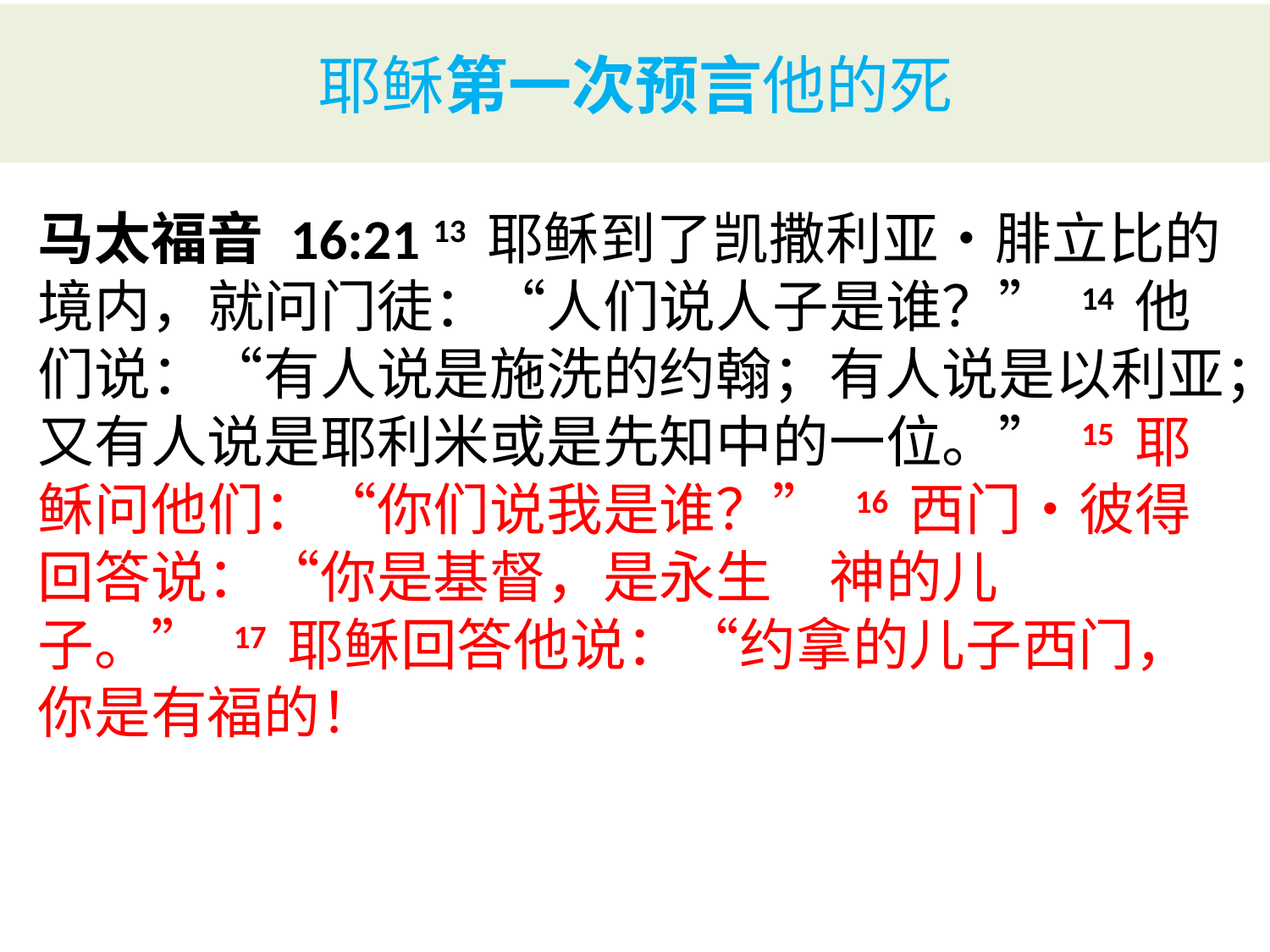

# 耶稣第一次预言他的死
马太福音 16:21 13 耶稣到了凯撒利亚‧腓立比的境内，就问门徒：“人们说人子是谁？” 14 他们说：“有人说是施洗的约翰；有人说是以利亚；又有人说是耶利米或是先知中的一位。” 15 耶稣问他们：“你们说我是谁？” 16 西门‧彼得回答说：“你是基督，是永生　神的儿子。” 17 耶稣回答他说：“约拿的儿子西门，你是有福的！